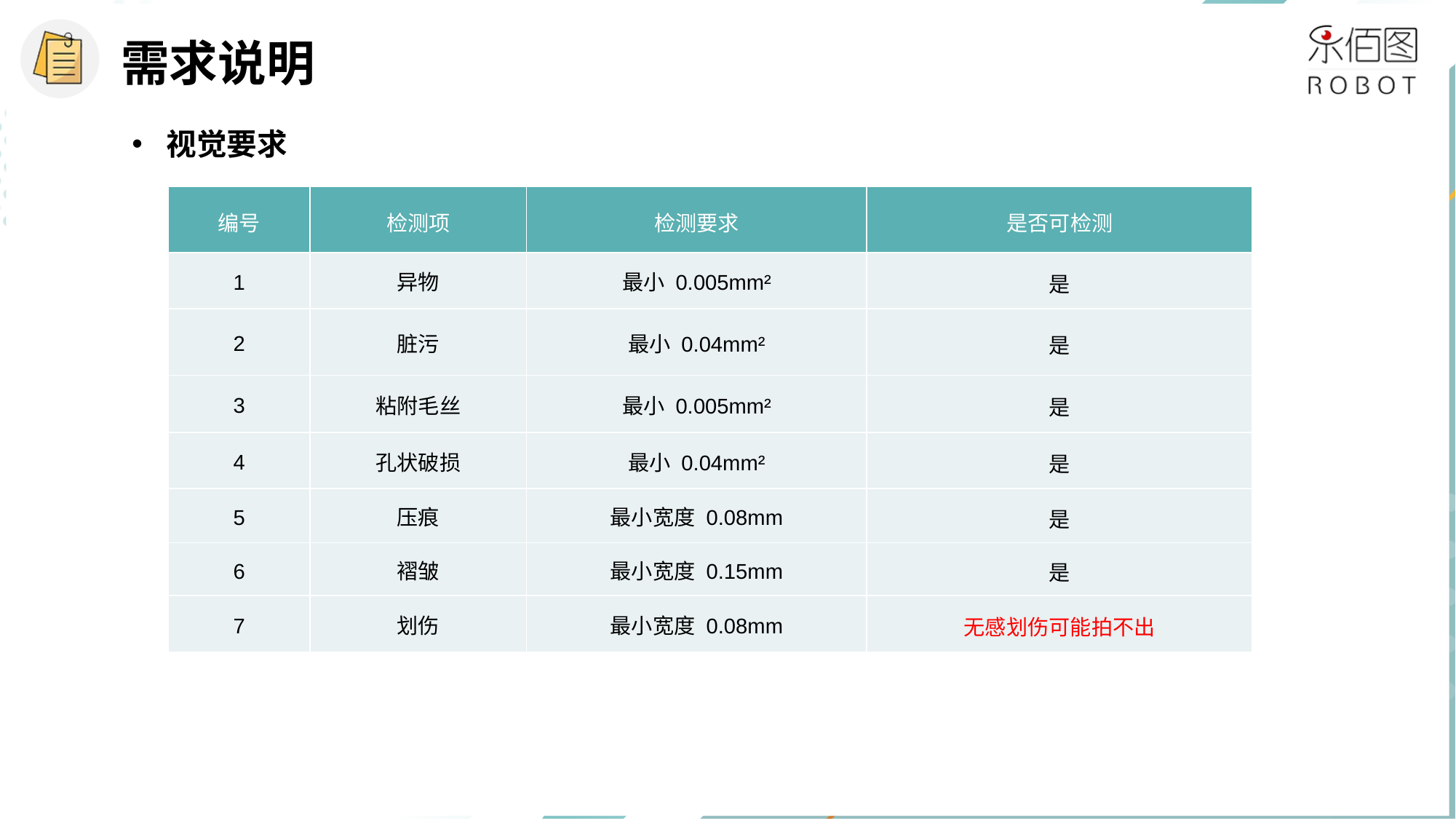

需求说明
视觉要求
| 编号 | 检测项 | 检测要求 | 是否可检测 |
| --- | --- | --- | --- |
| 1 | 异物 | 最小 0.005mm² | 是 |
| 2 | 脏污 | 最小 0.04mm² | 是 |
| 3 | 粘附毛丝 | 最小 0.005mm² | 是 |
| 4 | 孔状破损 | 最小 0.04mm² | 是 |
| 5 | 压痕 | 最小宽度 0.08mm | 是 |
| 6 | 褶皱 | 最小宽度 0.15mm | 是 |
| 7 | 划伤 | 最小宽度 0.08mm | 无感划伤可能拍不出 |